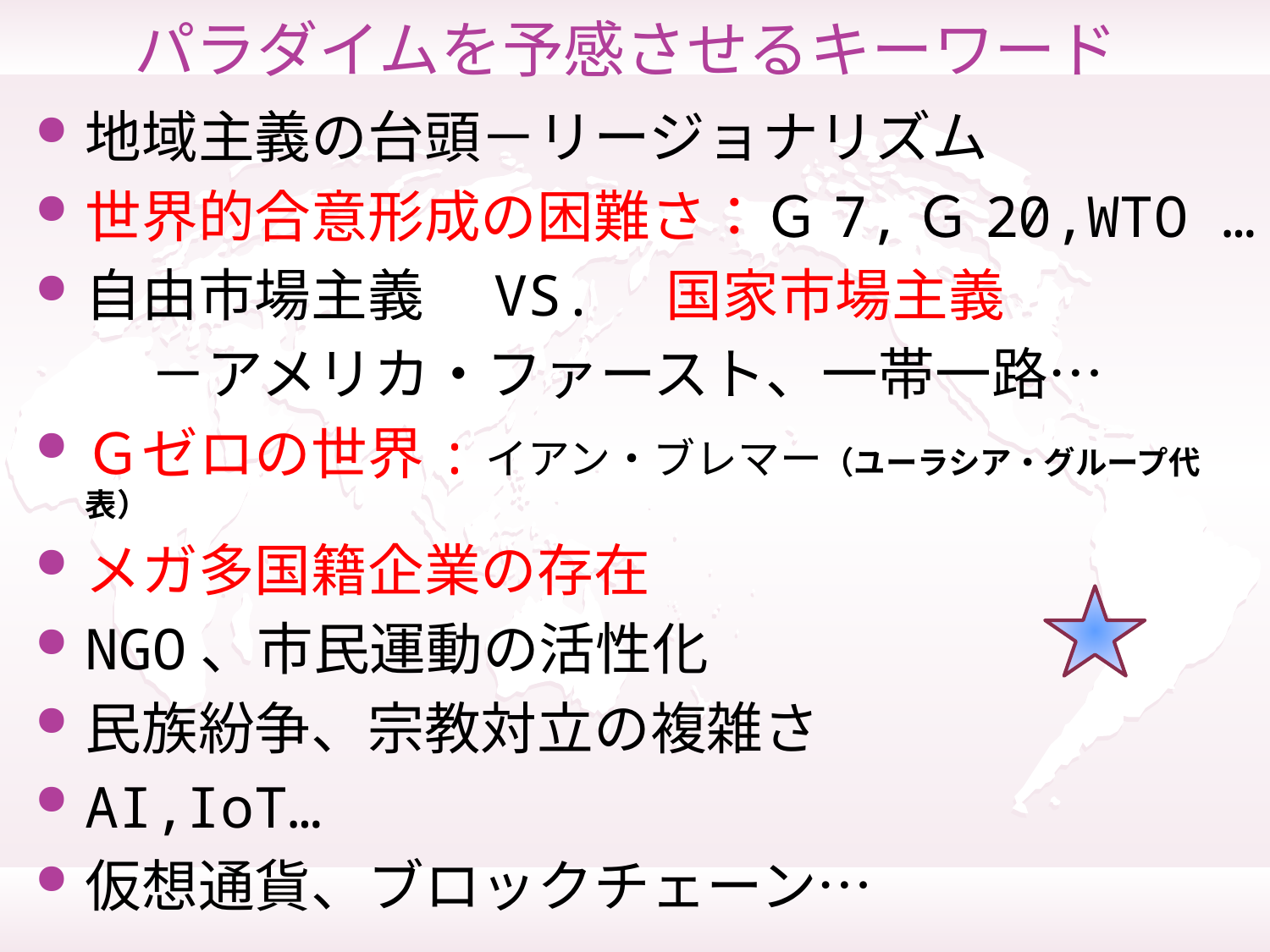

# パラダイムを予感させるキーワード
地域主義の台頭－リージョナリズム
世界的合意形成の困難さ：Ｇ7,Ｇ20,WTO …
自由市場主義　VS.　国家市場主義
　　－アメリカ・ファースト、一帯一路…
Ｇゼロの世界:イアン・ブレマー（ユーラシア・グループ代表）
メガ多国籍企業の存在
NGO、市民運動の活性化
民族紛争、宗教対立の複雑さ
AI,IoT…
仮想通貨、ブロックチェーン…